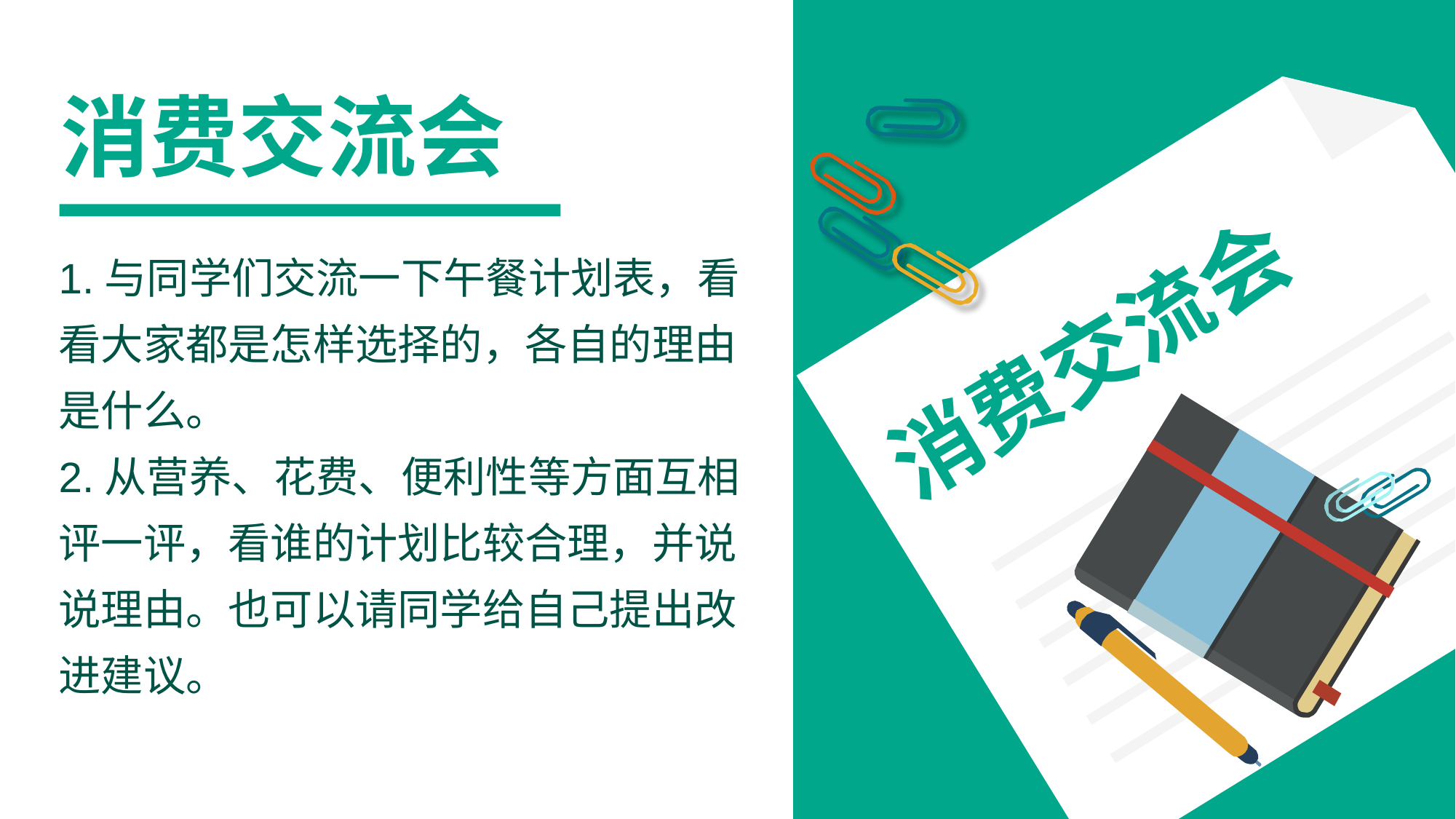

消费交流会

1.与同学们交流一下午餐计划表，看看大家都是怎样选择的，各自的理由是什么。
2.从营养、花费、便利性等方面互相评一评，看谁的计划比较合理，并说说理由。也可以请同学给自己提出改进建议。

消费交流会